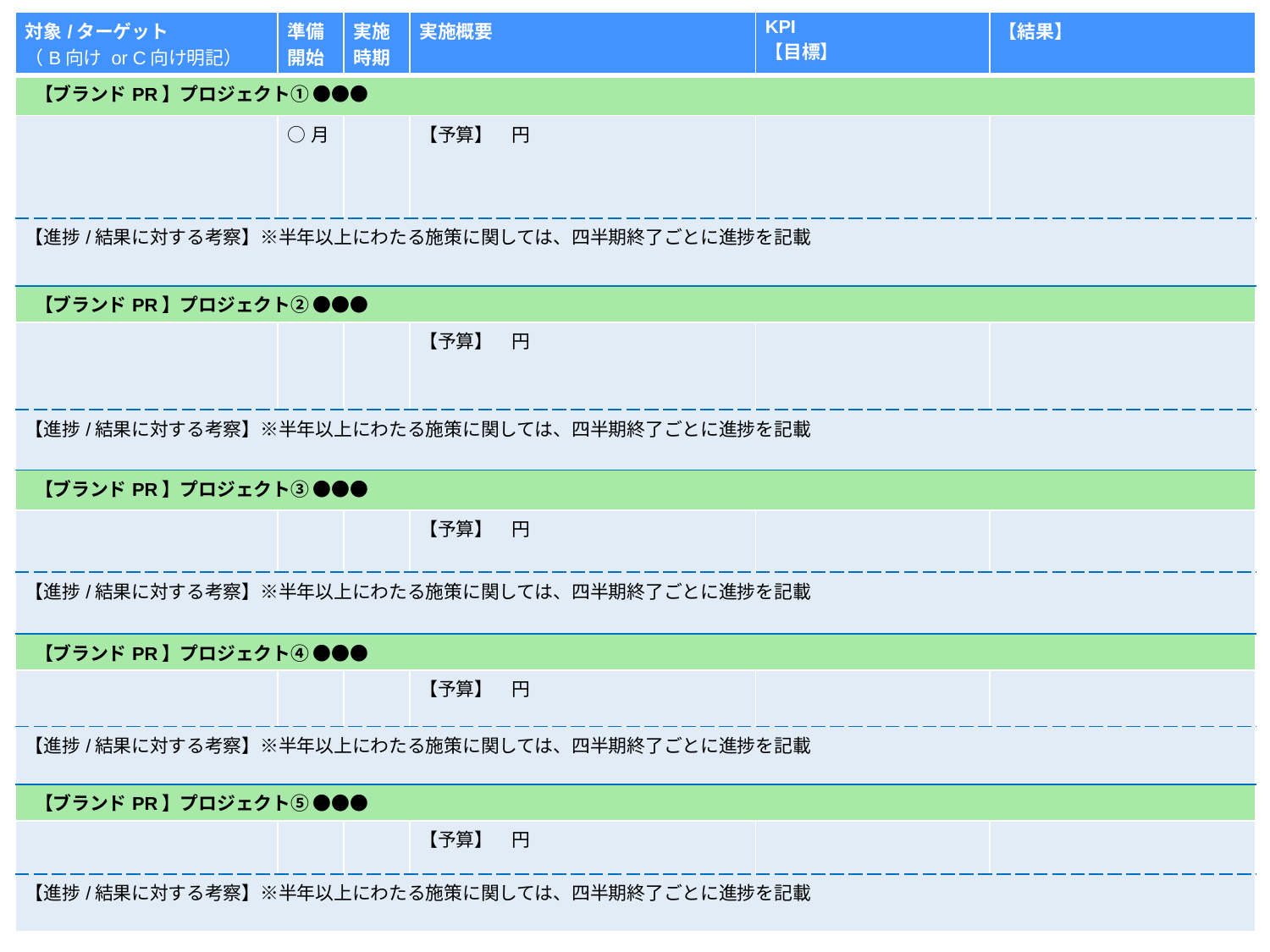

| 対象/ターゲット （B向け or C向け明記） | 準備 開始 | 実施 時期 | 実施概要 | KPI 【目標】 | 【結果】 |
| --- | --- | --- | --- | --- | --- |
| 【ブランドPR】プロジェクト① ●●● |  |  |  |  |  |
|  | ○月 |  | 【予算】　円 |  |  |
| 【進捗/結果に対する考察】※半年以上にわたる施策に関しては、四半期終了ごとに進捗を記載 |  |  |  |  |  |
| 【ブランドPR】プロジェクト② ●●● |  |  |  |  |  |
|  |  |  | 【予算】　円 |  |  |
| 【進捗/結果に対する考察】※半年以上にわたる施策に関しては、四半期終了ごとに進捗を記載 |  |  |  |  |  |
| 【ブランドPR】プロジェクト③ ●●● |  |  |  |  |  |
|  |  |  | 【予算】　円 |  |  |
| 【進捗/結果に対する考察】※半年以上にわたる施策に関しては、四半期終了ごとに進捗を記載 |  |  |  |  |  |
| 【ブランドPR】プロジェクト④ ●●● |  |  |  |  |  |
|  |  |  | 【予算】　円 |  |  |
| 【進捗/結果に対する考察】※半年以上にわたる施策に関しては、四半期終了ごとに進捗を記載 |  |  |  |  |  |
| 【ブランドPR】プロジェクト⑤ ●●● |  |  |  |  |  |
|  |  |  | 【予算】　円 |  |  |
| 【進捗/結果に対する考察】※半年以上にわたる施策に関しては、四半期終了ごとに進捗を記載 |  |  |  |  |  |